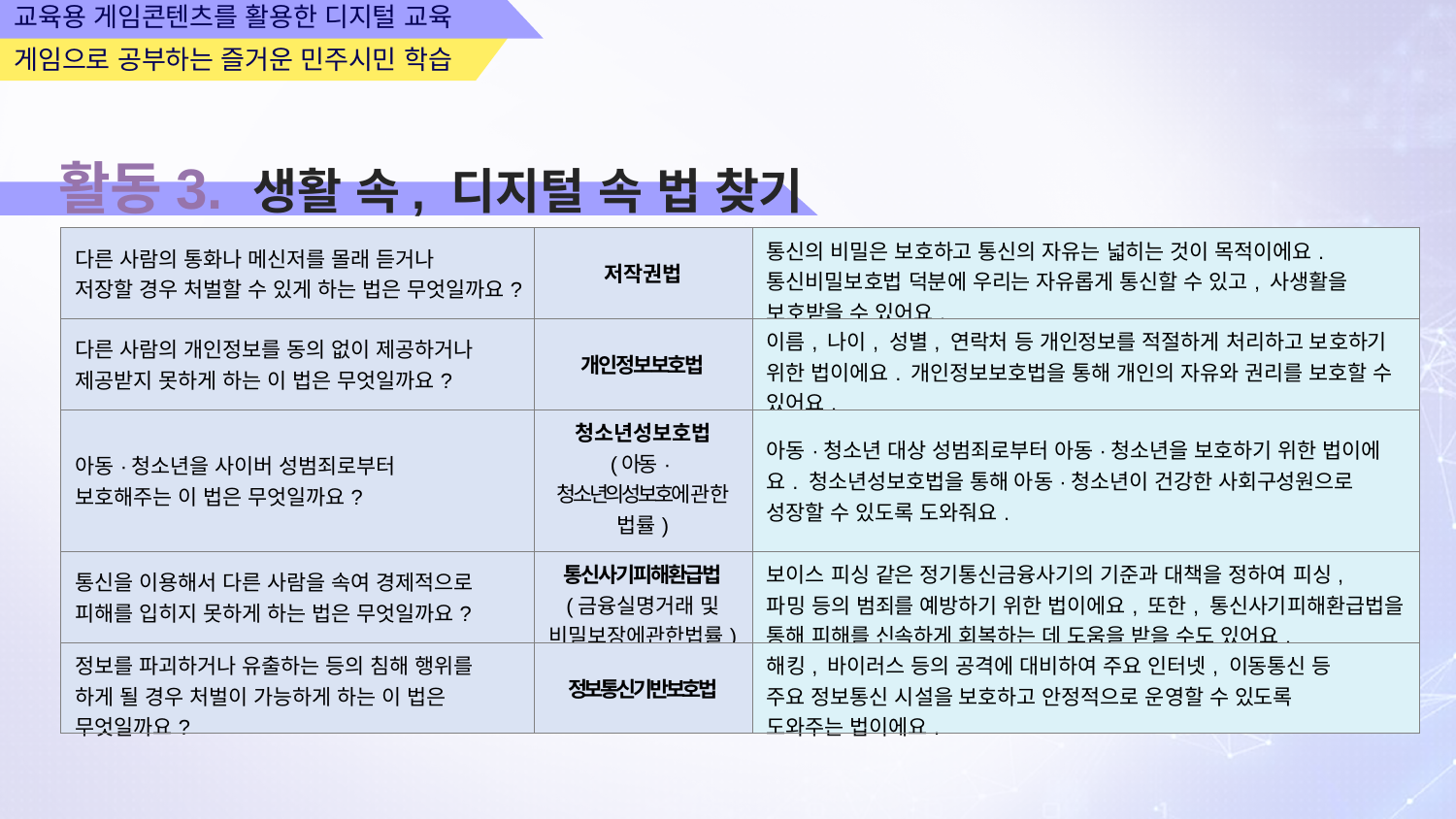

교육용 게임콘텐츠를 활용한 디지털 교육
게임으로 공부하는 즐거운 민주시민 학습

활동3. 생활 속, 디지털 속 법 찾기

| 다른 사람의 통화나 메신저를 몰래 듣거나 저장할 경우 처벌할 수 있게 하는 법은 무엇일까요? | 저작권법 | 통신의 비밀은 보호하고 통신의 자유는 넓히는 것이 목적이에요. 통신비밀보호법 덕분에 우리는 자유롭게 통신할 수 있고, 사생활을 보호받을 수 있어요. |
| --- | --- | --- |
| 다른 사람의 개인정보를 동의 없이 제공하거나 제공받지 못하게 하는 이 법은 무엇일까요? | 개인정보보호법 | 이름, 나이, 성별, 연락처 등 개인정보를 적절하게 처리하고 보호하기 위한 법이에요. 개인정보보호법을 통해 개인의 자유와 권리를 보호할 수 있어요. |
| 아동·청소년을 사이버 성범죄로부터 보호해주는 이 법은 무엇일까요? | 청소년성보호법 (아동·청소년의성보호에관한법률) | 아동·청소년 대상 성범죄로부터 아동·청소년을 보호하기 위한 법이에요. 청소년성보호법을 통해 아동·청소년이 건강한 사회구성원으로 성장할 수 있도록 도와줘요. |
| 통신을 이용해서 다른 사람을 속여 경제적으로 피해를 입히지 못하게 하는 법은 무엇일까요? | 통신사기피해환급법 (금융실명거래 및 비밀보장에관한법률) | 보이스 피싱 같은 정기통신금융사기의 기준과 대책을 정하여 피싱, 파밍 등의 범죄를 예방하기 위한 법이에요, 또한, 통신사기피해환급법을 통해 피해를 신속하게 회복하는 데 도움을 받을 수도 있어요. |
| 정보를 파괴하거나 유출하는 등의 침해 행위를 하게 될 경우 처벌이 가능하게 하는 이 법은 무엇일까요? | 정보통신기반보호법 | 해킹, 바이러스 등의 공격에 대비하여 주요 인터넷, 이동통신 등 주요 정보통신 시설을 보호하고 안정적으로 운영할 수 있도록 도와주는 법이에요. |